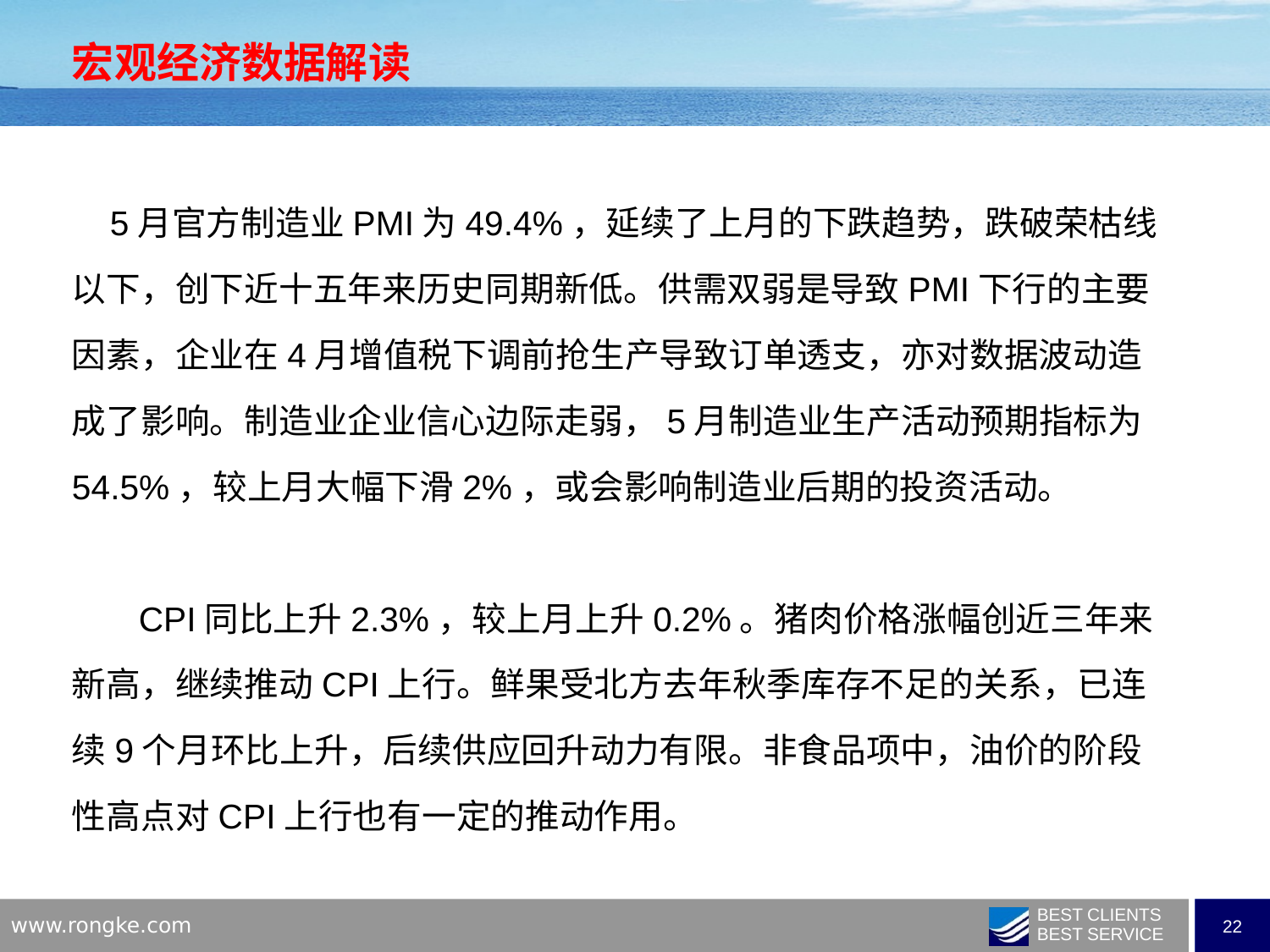

宏观经济数据解读

    5月官方制造业PMI为49.4%，延续了上月的下跌趋势，跌破荣枯线以下，创下近十五年来历史同期新低。供需双弱是导致PMI下行的主要因素，企业在4月增值税下调前抢生产导致订单透支，亦对数据波动造成了影响。制造业企业信心边际走弱，5月制造业生产活动预期指标为54.5%，较上月大幅下滑2%，或会影响制造业后期的投资活动。

       CPI同比上升2.3%，较上月上升0.2%。猪肉价格涨幅创近三年来新高，继续推动CPI上行。鲜果受北方去年秋季库存不足的关系，已连续9个月环比上升，后续供应回升动力有限。非食品项中，油价的阶段性高点对CPI上行也有一定的推动作用。